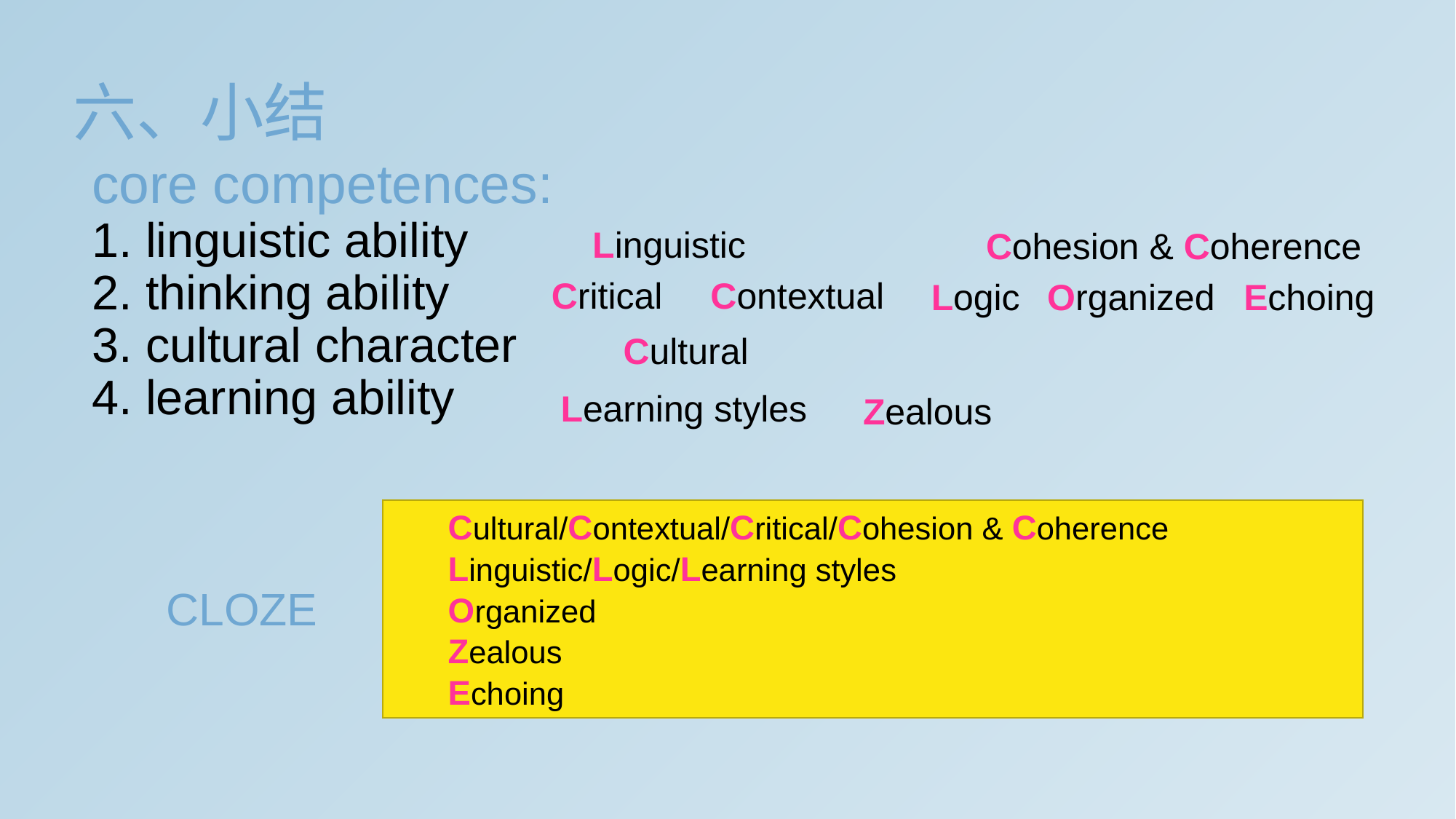

六、小结
core competences:
1. linguistic ability
2. thinking ability
3. cultural character
4. learning ability

Linguistic
Cohesion & Coherence
Critical
Contextual
Logic
Organized
Echoing
Cultural
Learning styles
Zealous
Cultural/Contextual/Critical/Cohesion & Coherence
Linguistic/Logic/Learning styles
Organized
Zealous
Echoing

CLOZE